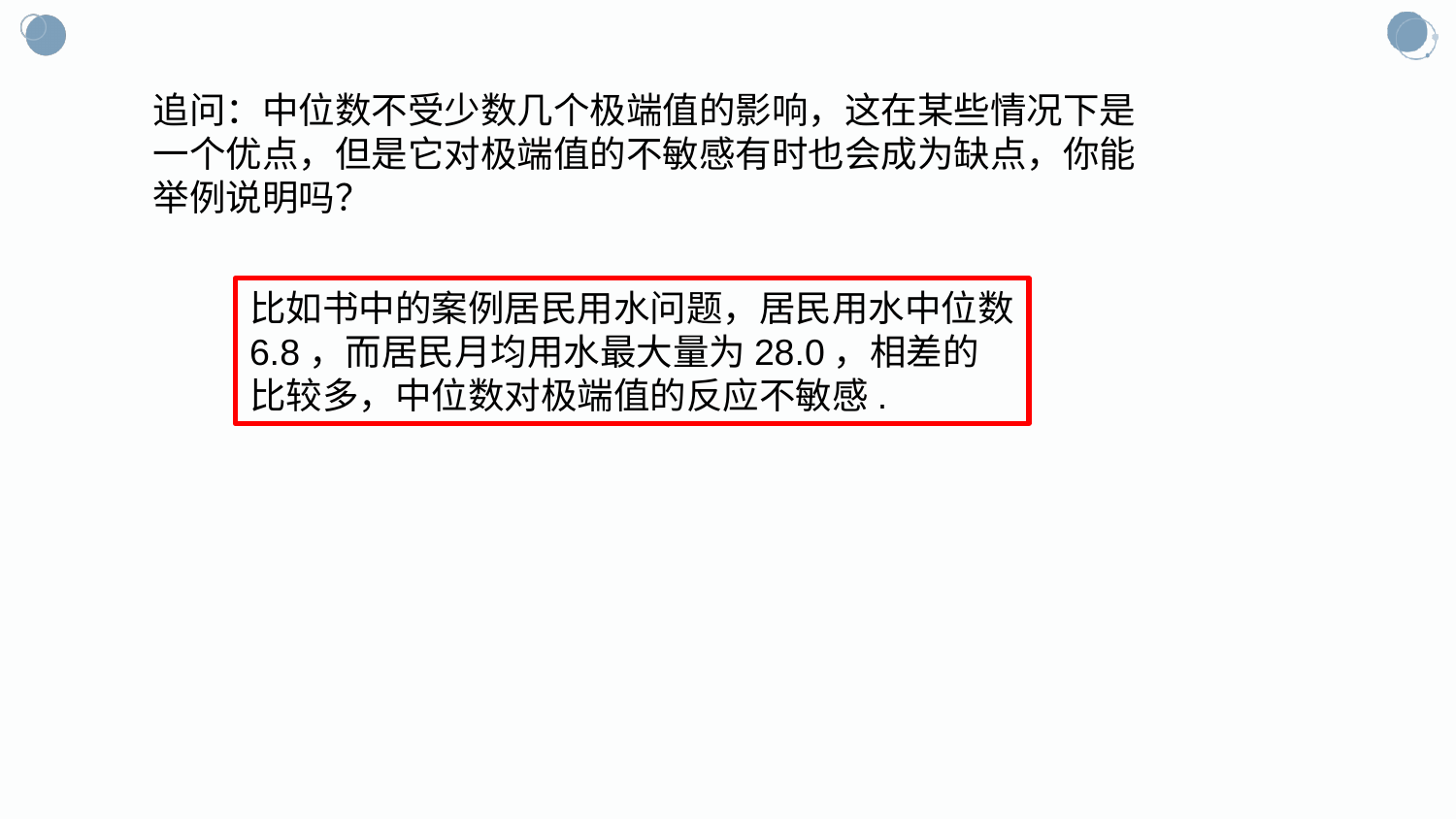

追问：中位数不受少数几个极端值的影响，这在某些情况下是一个优点，但是它对极端值的不敏感有时也会成为缺点，你能举例说明吗？
比如书中的案例居民用水问题，居民用水中位数6.8，而居民月均用水最大量为28.0，相差的比较多，中位数对极端值的反应不敏感.